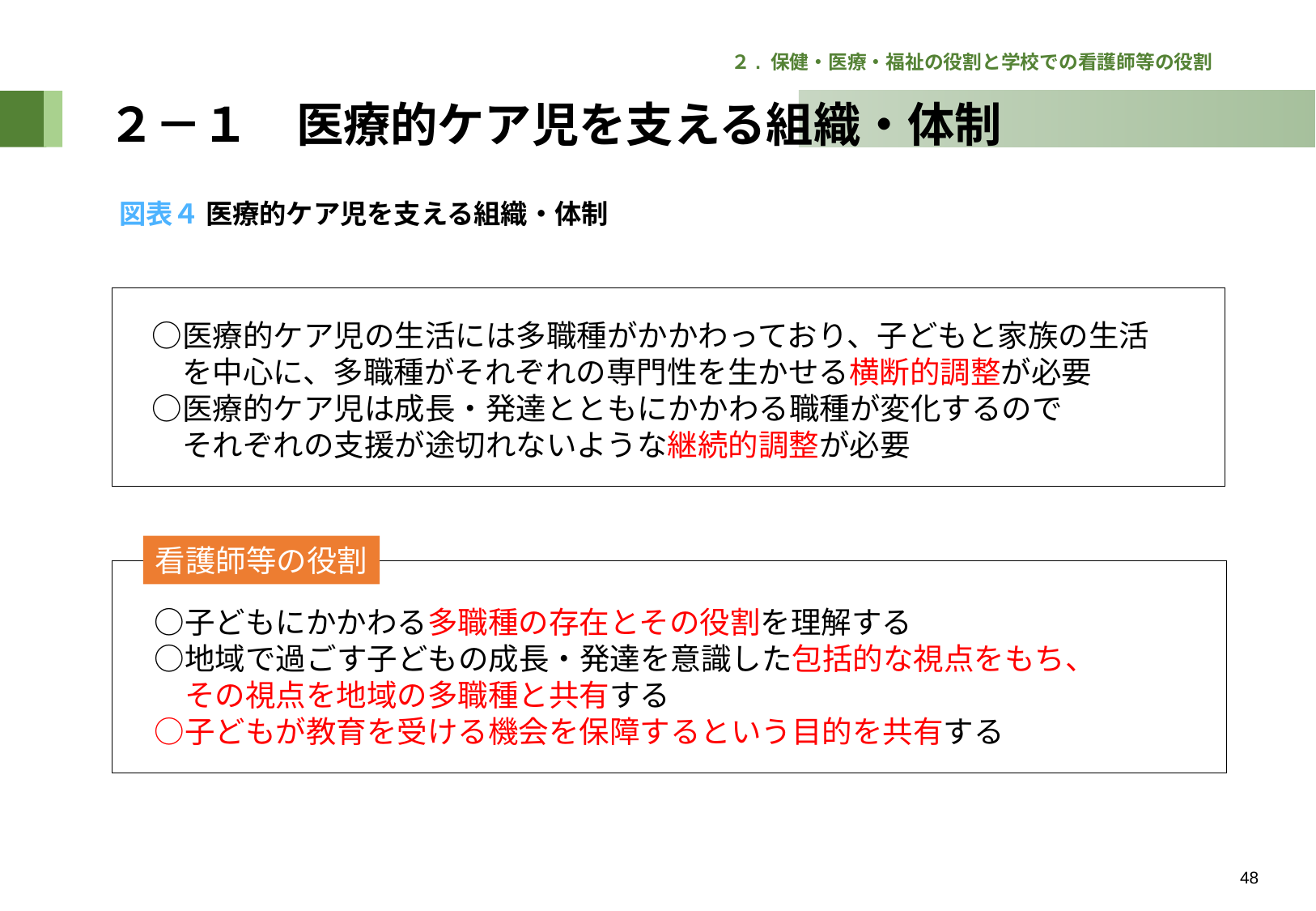

２. 保健・医療・福祉の役割と学校での看護師等の役割
# ２－１　医療的ケア児を支える組織・体制
図表４ 医療的ケア児を支える組織・体制
　○医療的ケア児の生活には多職種がかかわっており、子どもと家族の生活
　　を中心に、多職種がそれぞれの専門性を生かせる横断的調整が必要
　○医療的ケア児は成長・発達とともにかかわる職種が変化するので
　　それぞれの支援が途切れないような継続的調整が必要
看護師等の役割

　○子どもにかかわる多職種の存在とその役割を理解する
　○地域で過ごす子どもの成長・発達を意識した包括的な視点をもち、
　　その視点を地域の多職種と共有する
　○子どもが教育を受ける機会を保障するという目的を共有する
48